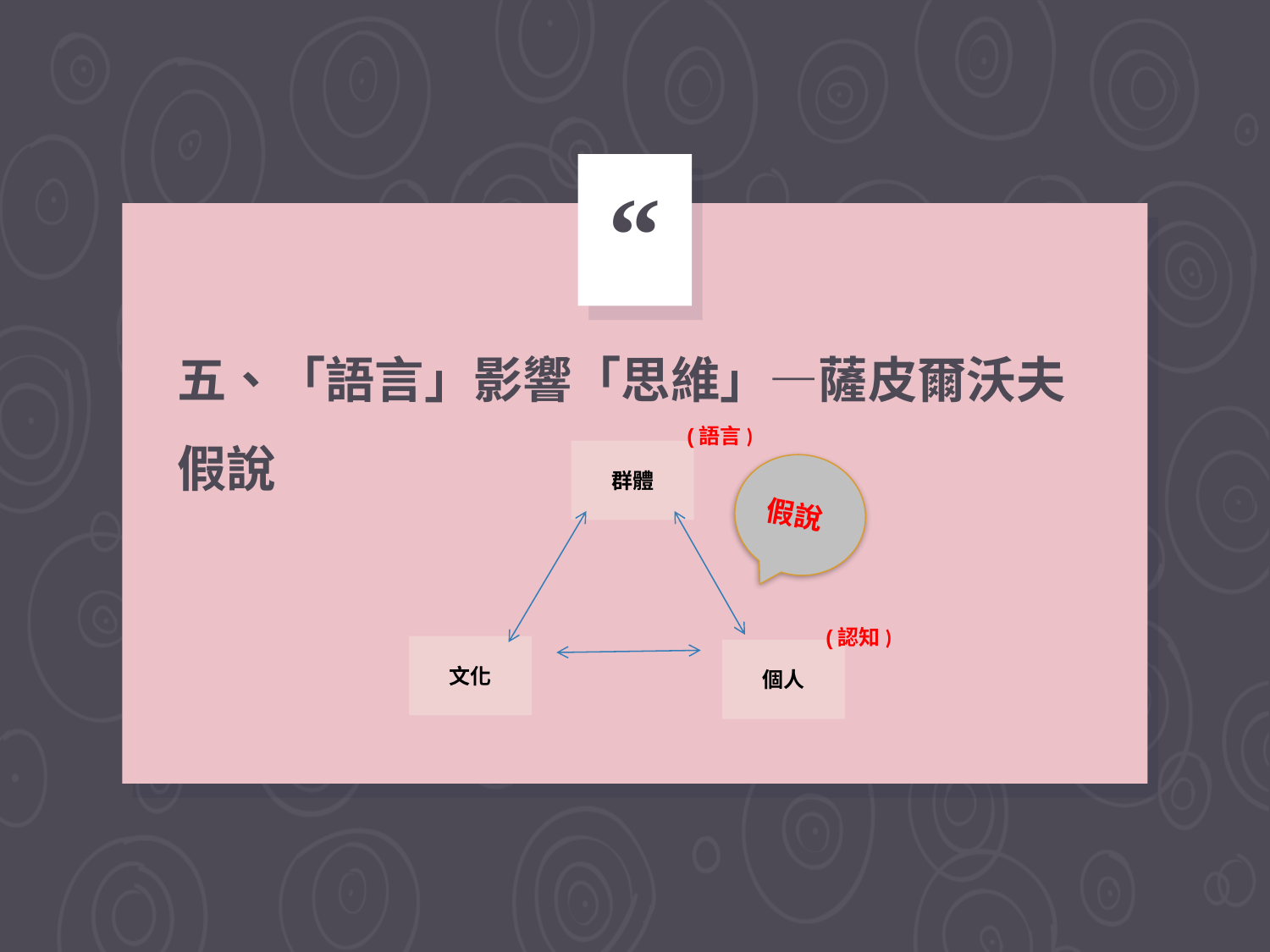

五、「語言」影響「思維」—薩皮爾沃夫假說
(語言)
群體
假說
文化
個人
(認知)